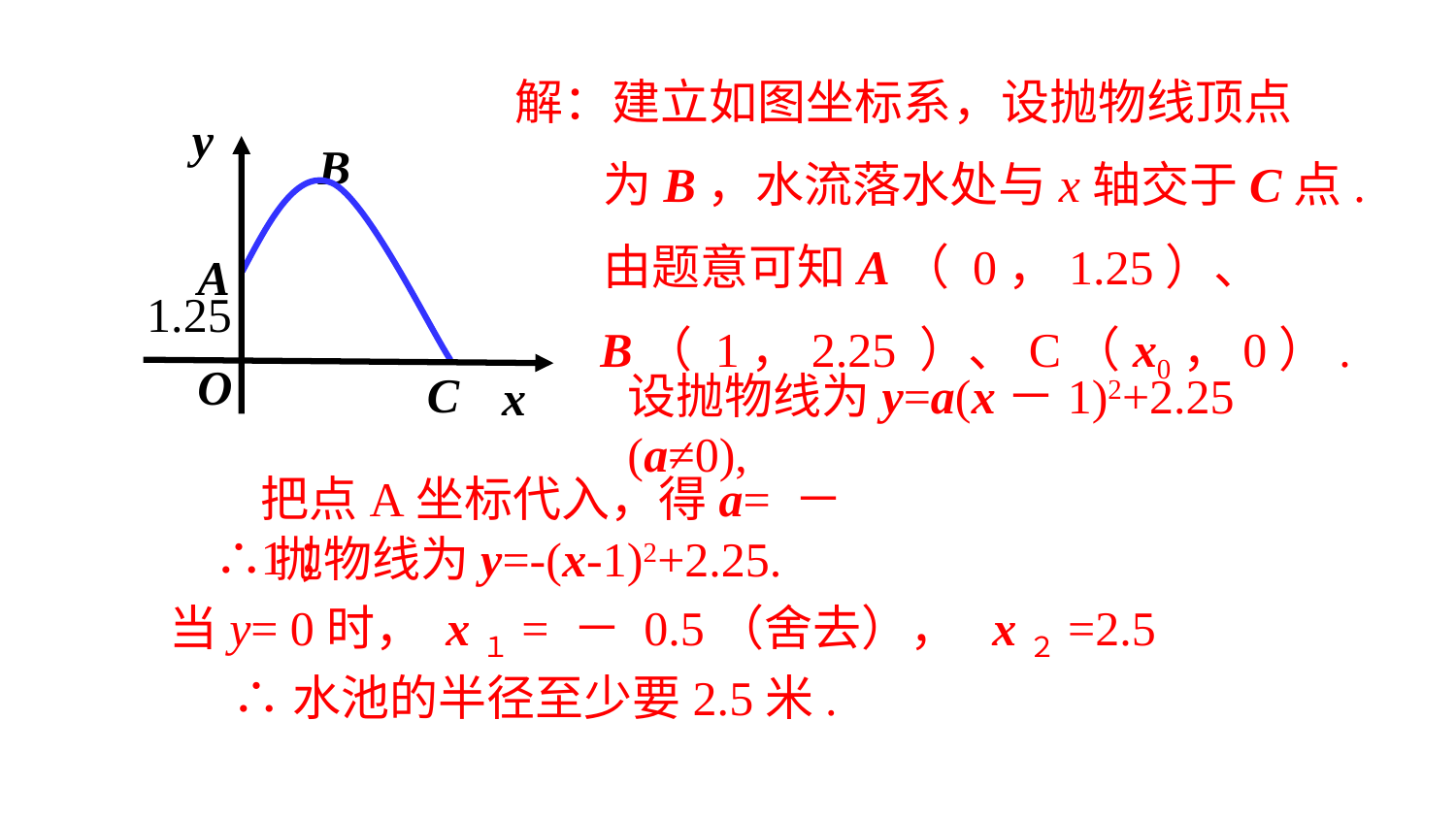

解：建立如图坐标系，设抛物线顶点
       为B，水流落水处与x轴交于C点.
       由题意可知A（ 0，1.25）、
       B（ 1，2.25 ）、C（x0，0）.
y
B
C

A
1.25
O
设抛物线为y=a(x－1)2+2.25 (a≠0),

x
把点A坐标代入，得a= － 1；
∴抛物线为y=-(x-1)2+2.25.
当y= 0时， x１= － 0.5（舍去），  x２=2.5
∴水池的半径至少要2.5米.